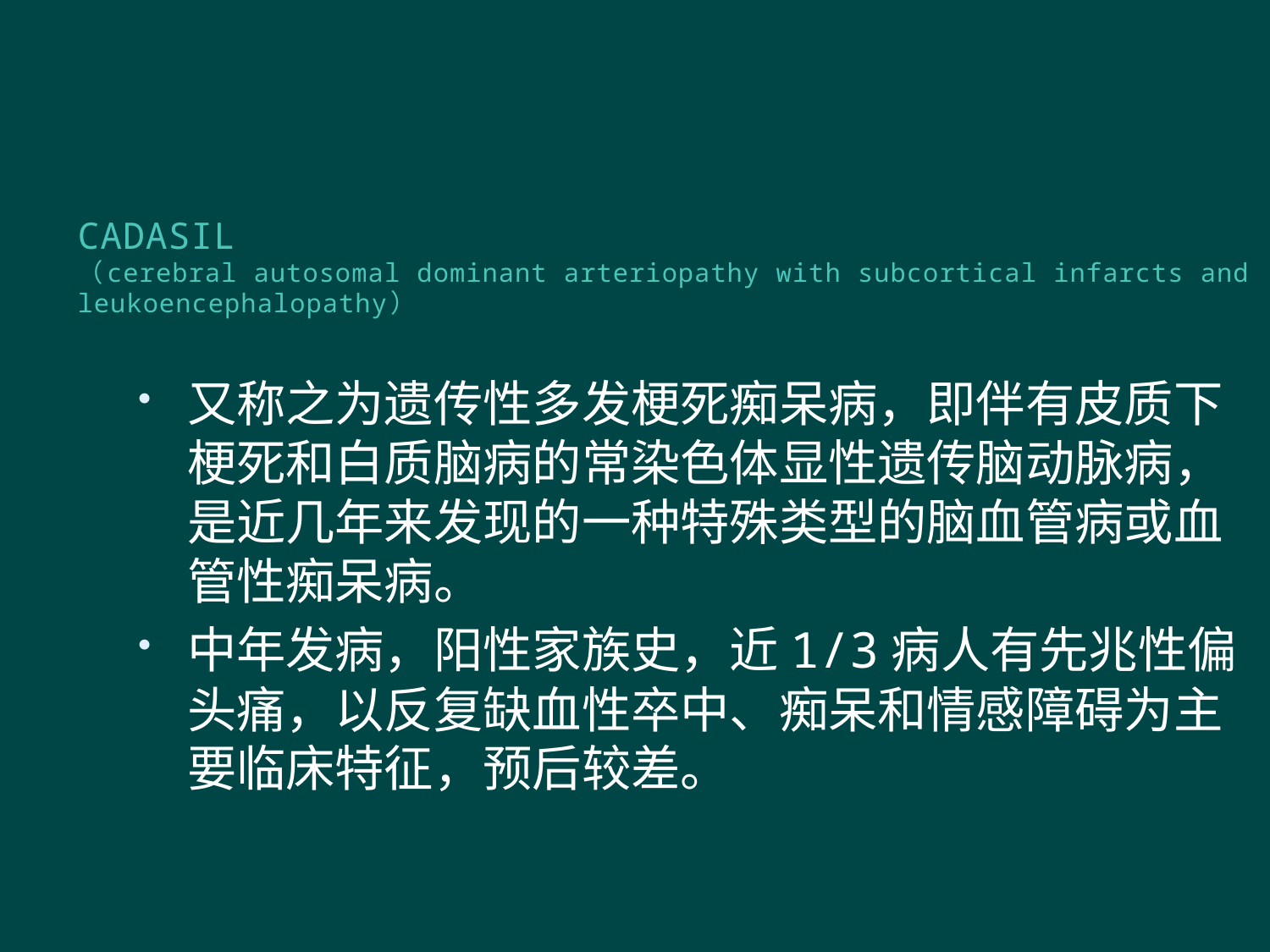

# CADASIL （cerebral autosomal dominant arteriopathy with subcortical infarcts and leukoencephalopathy）
又称之为遗传性多发梗死痴呆病，即伴有皮质下梗死和白质脑病的常染色体显性遗传脑动脉病，是近几年来发现的一种特殊类型的脑血管病或血管性痴呆病。
中年发病，阳性家族史，近1/3病人有先兆性偏头痛，以反复缺血性卒中、痴呆和情感障碍为主要临床特征，预后较差。